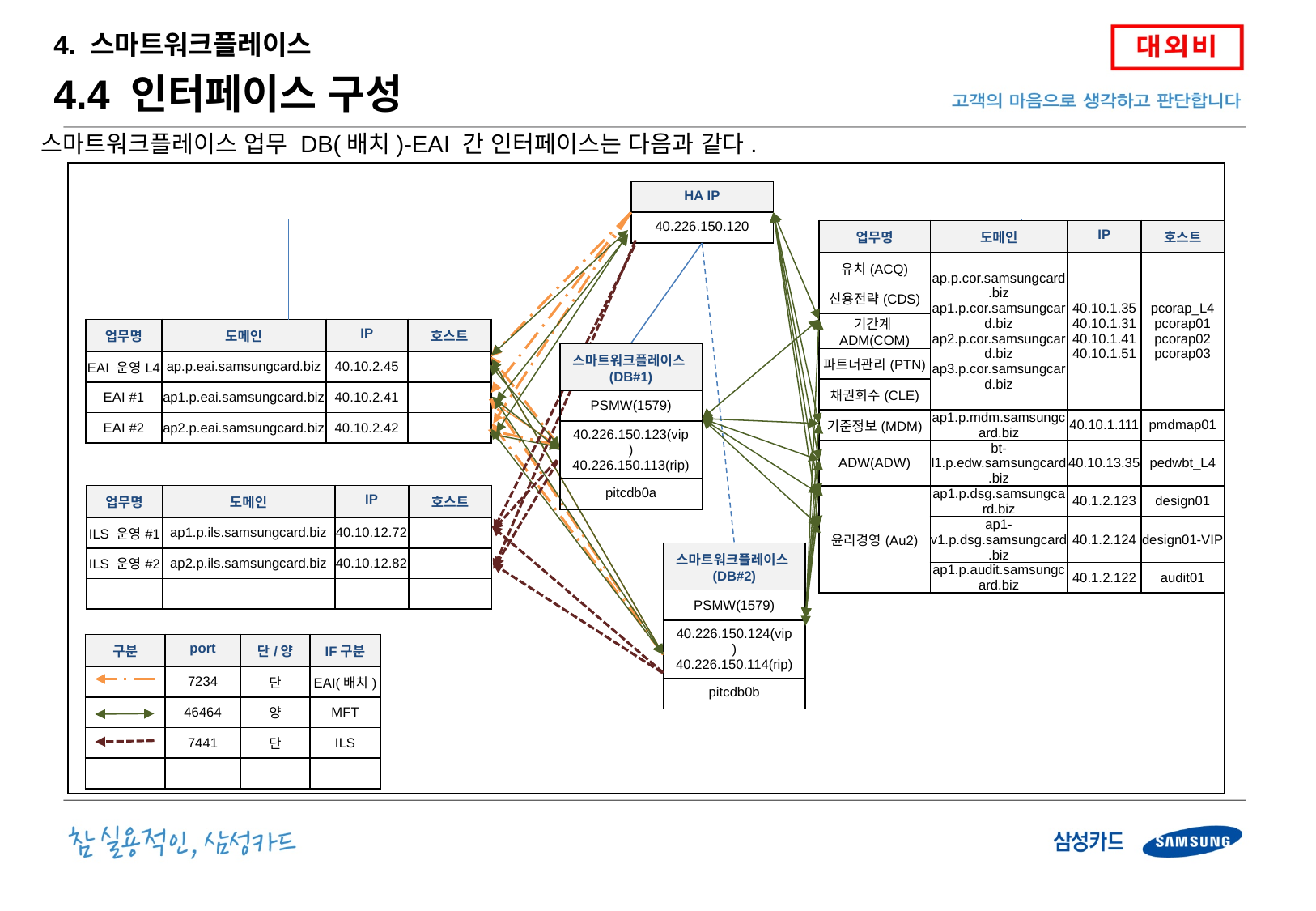

4. 스마트워크플레이스
4.4 인터페이스 구성
스마트워크플레이스 업무 DB(배치)-EAI 간 인터페이스는 다음과 같다.

| HA IP |
| --- |
| 40.226.150.120 |
| 업무명 | 도메인 | IP | 호스트 |
| --- | --- | --- | --- |
| 유치(ACQ) | ap.p.cor.samsungcard.biz ap1.p.cor.samsungcard.biz ap2.p.cor.samsungcard.biz ap3.p.cor.samsungcard.biz | 40.10.1.35 40.10.1.31 40.10.1.41 40.10.1.51 | pcorap\_L4 pcorap01 pcorap02 pcorap03 |
| 신용전략(CDS) |  |  |  |
| 기간계ADM(COM) |  |  |  |
| 파트너관리(PTN) |  |  |  |
| 채권회수(CLE) |  |  |  |
| 기준정보(MDM) | ap1.p.mdm.samsungcard.biz | 40.10.1.111 | pmdmap01 |
| ADW(ADW) | bt-l1.p.edw.samsungcard.biz | 40.10.13.35 | pedwbt\_L4 |
| 윤리경영(Au2) | ap1.p.dsg.samsungcard.biz | 40.1.2.123 | design01 |
|  | ap1-v1.p.dsg.samsungcard.biz | 40.1.2.124 | design01-VIP |
|  | ap1.p.audit.samsungcard.biz | 40.1.2.122 | audit01 |
| 업무명 | 도메인 | IP | 호스트 |
| --- | --- | --- | --- |
| EAI 운영L4 | ap.p.eai.samsungcard.biz | 40.10.2.45 |  |
| EAI #1 | ap1.p.eai.samsungcard.biz | 40.10.2.41 |  |
| EAI #2 | ap2.p.eai.samsungcard.biz | 40.10.2.42 |  |
| 스마트워크플레이스(DB#1) |
| --- |
| PSMW(1579) |
| 40.226.150.123(vip) 40.226.150.113(rip) |
| pitcdb0a |
| 업무명 | 도메인 | IP | 호스트 |
| --- | --- | --- | --- |
| ILS 운영#1 | ap1.p.ils.samsungcard.biz | 40.10.12.72 |  |
| ILS 운영#2 | ap2.p.ils.samsungcard.biz | 40.10.12.82 |  |
|  |  |  |  |
| 스마트워크플레이스(DB#2) |
| --- |
| PSMW(1579) |
| 40.226.150.124(vip) 40.226.150.114(rip) |
| pitcdb0b |
| 구분 | port | 단/양 | IF구분 |
| --- | --- | --- | --- |
|  | 7234 | 단 | EAI(배치) |
|  | 46464 | 양 | MFT |
|  | 7441 | 단 | ILS |
|  |  |  |  |